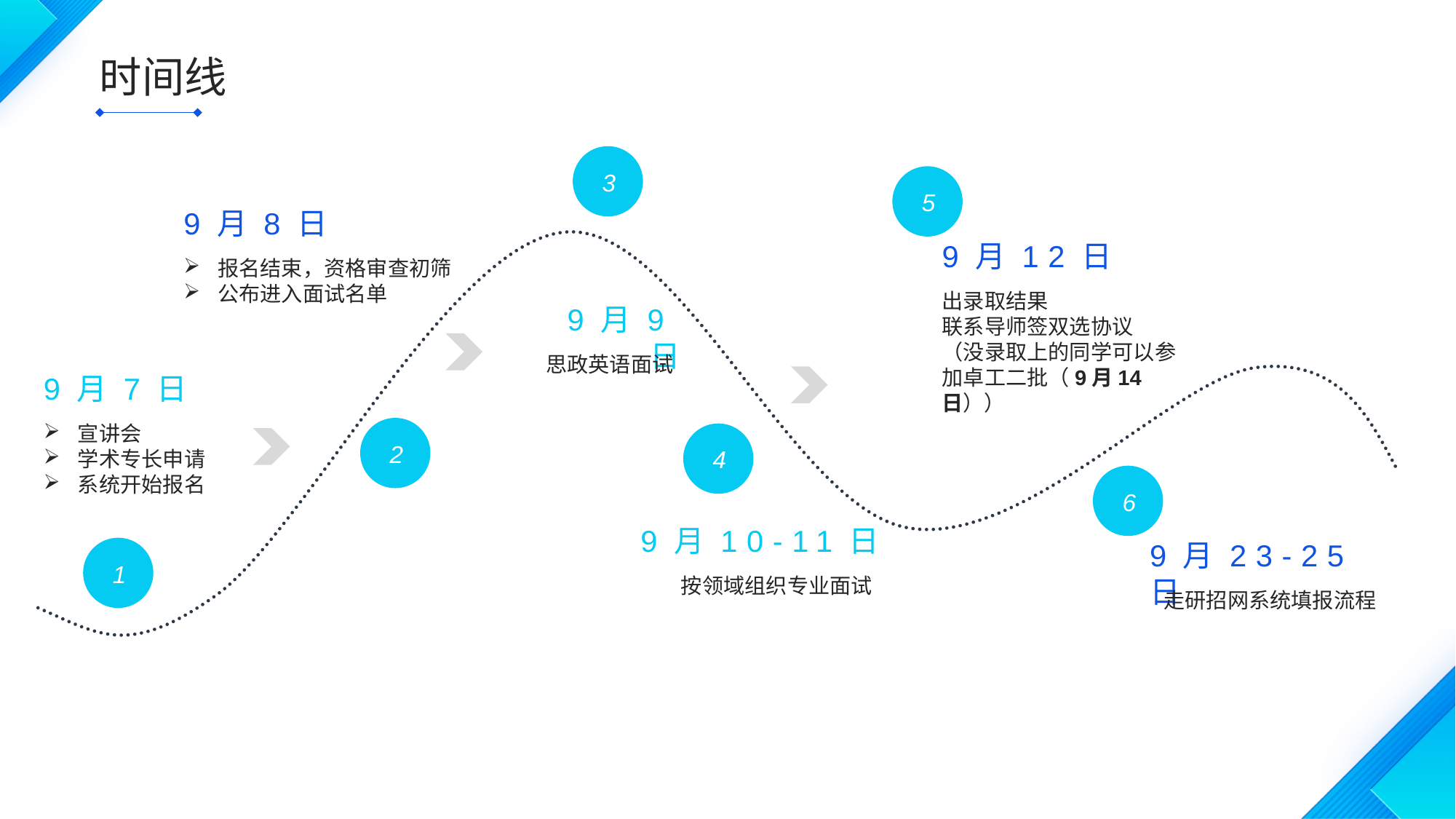

时间线

3

5
9月8日
报名结束，资格审查初筛
公布进入面试名单
9月12日
出录取结果
联系导师签双选协议
（没录取上的同学可以参加卓工二批（9月14日））

9月9日
思政英语面试

9月7日
宣讲会
学术专长申请
系统开始报名

2

4

18%

6
9月10-11日
按领域组织专业面试
9月23-25日
走研招网系统填报流程

1
20%